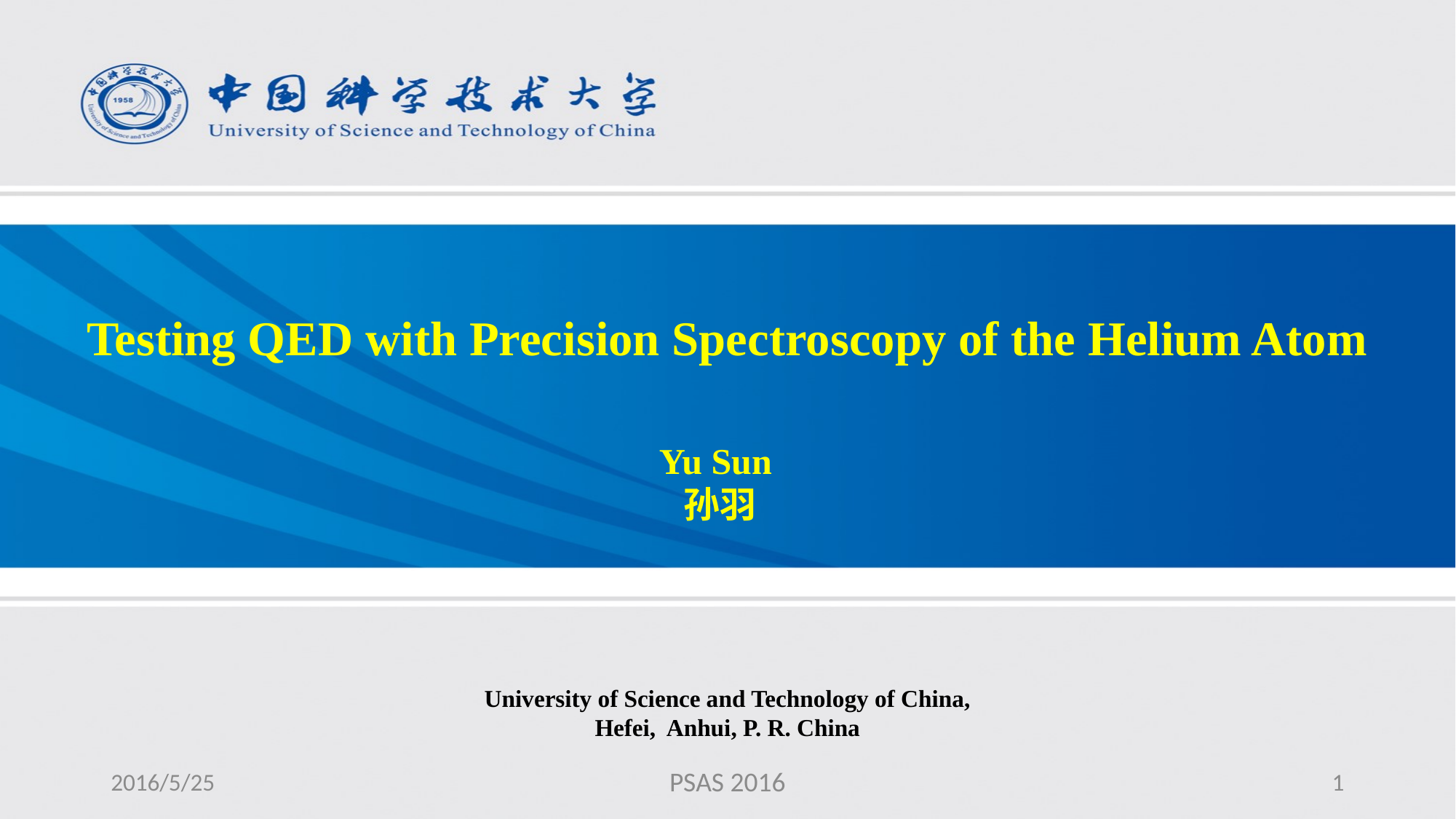

Testing QED with Precision Spectroscopy of the Helium Atom
Yu Sun
孙羽
University of Science and Technology of China,
Hefei,  Anhui, P. R. China
2016/5/25
PSAS 2016
1